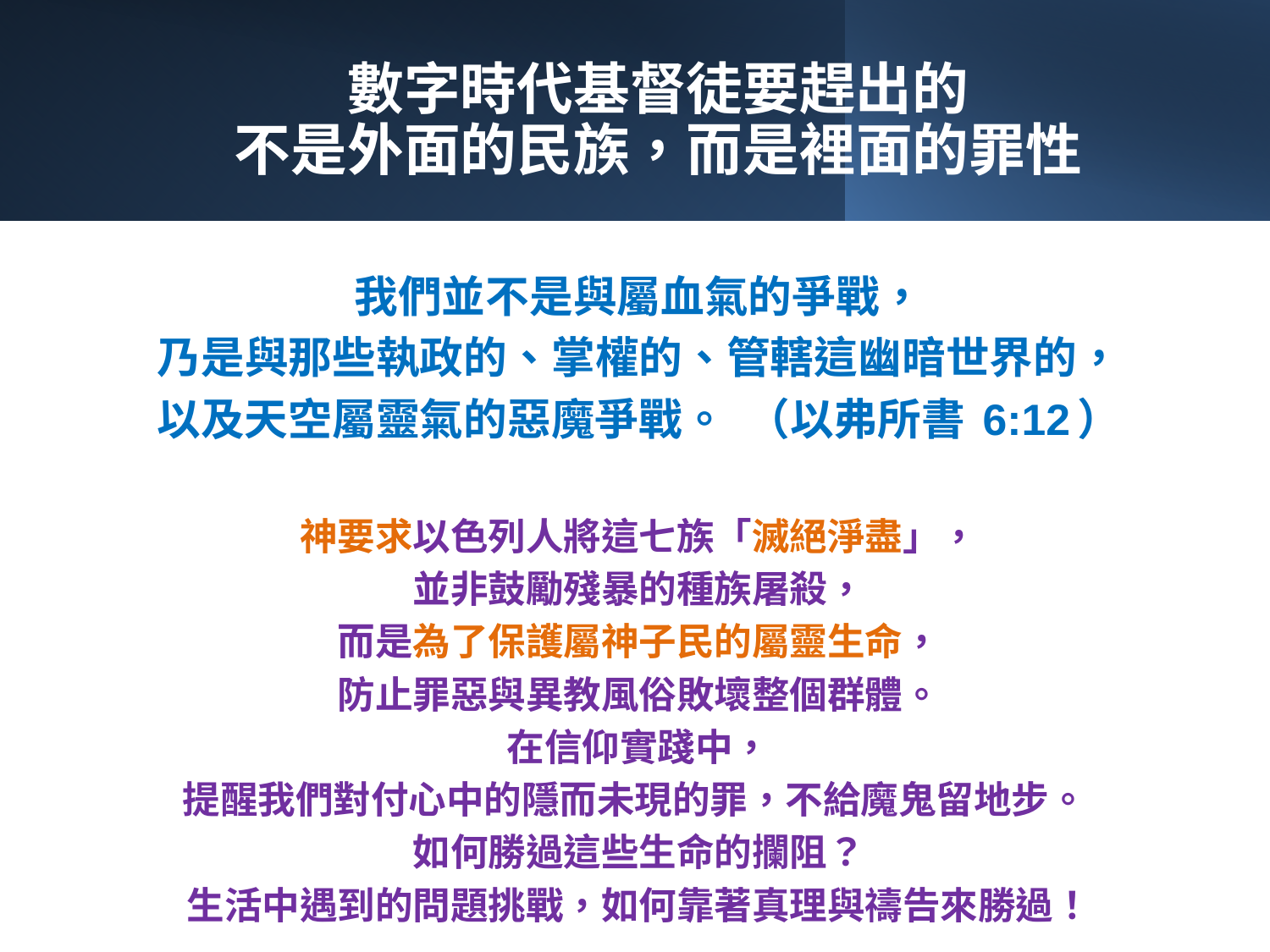

# 數字時代基督徒要趕出的 不是外面的民族，而是裡面的罪性
我們並不是與屬血氣的爭戰，
乃是與那些執政的、掌權的、管轄這幽暗世界的，
以及天空屬靈氣的惡魔爭戰。  （以弗所書 6:12）

神要求以色列人將這七族「滅絕淨盡」，
並非鼓勵殘暴的種族屠殺，
而是為了保護屬神子民的屬靈生命，
防止罪惡與異教風俗敗壞整個群體。
在信仰實踐中，
提醒我們對付心中的隱而未現的罪，不給魔鬼留地步。
如何勝過這些生命的攔阻？
生活中遇到的問題挑戰，如何靠著真理與禱告來勝過！